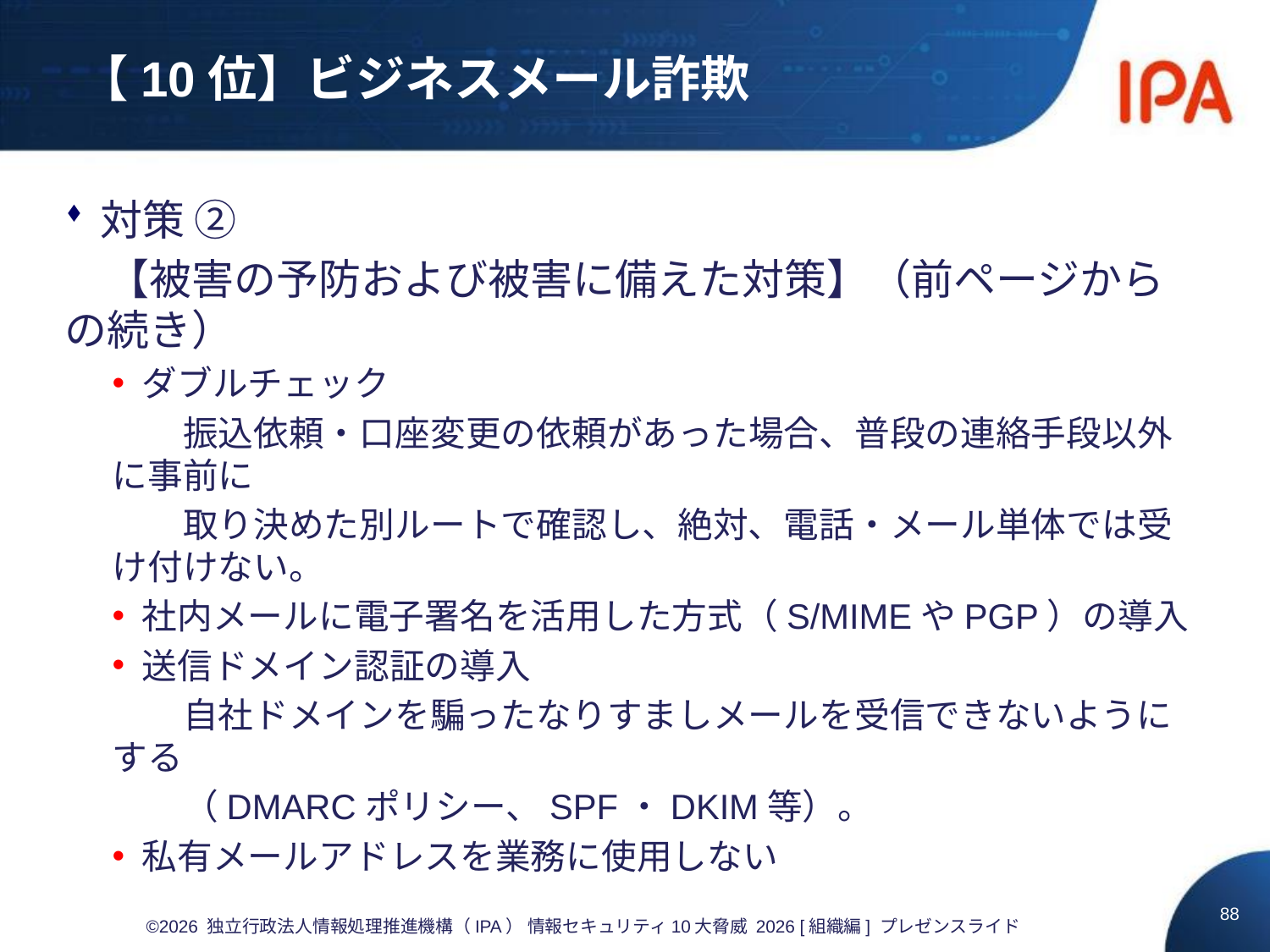

# 【10位】ビジネスメール詐欺
対策 ②
　【被害の予防および被害に備えた対策】（前ページからの続き）
ダブルチェック
　　振込依頼・口座変更の依頼があった場合、普段の連絡手段以外に事前に
　　取り決めた別ルートで確認し、絶対、電話・メール単体では受け付けない。
社内メールに電子署名を活用した方式（S/MIMEやPGP）の導入
送信ドメイン認証の導入
　　自社ドメインを騙ったなりすましメールを受信できないようにする
　　（DMARCポリシー、SPF・DKIM等）。
私有メールアドレスを業務に使用しない
88
©2026 独立行政法人情報処理推進機構（IPA） 情報セキュリティ10大脅威 2026 [組織編] プレゼンスライド